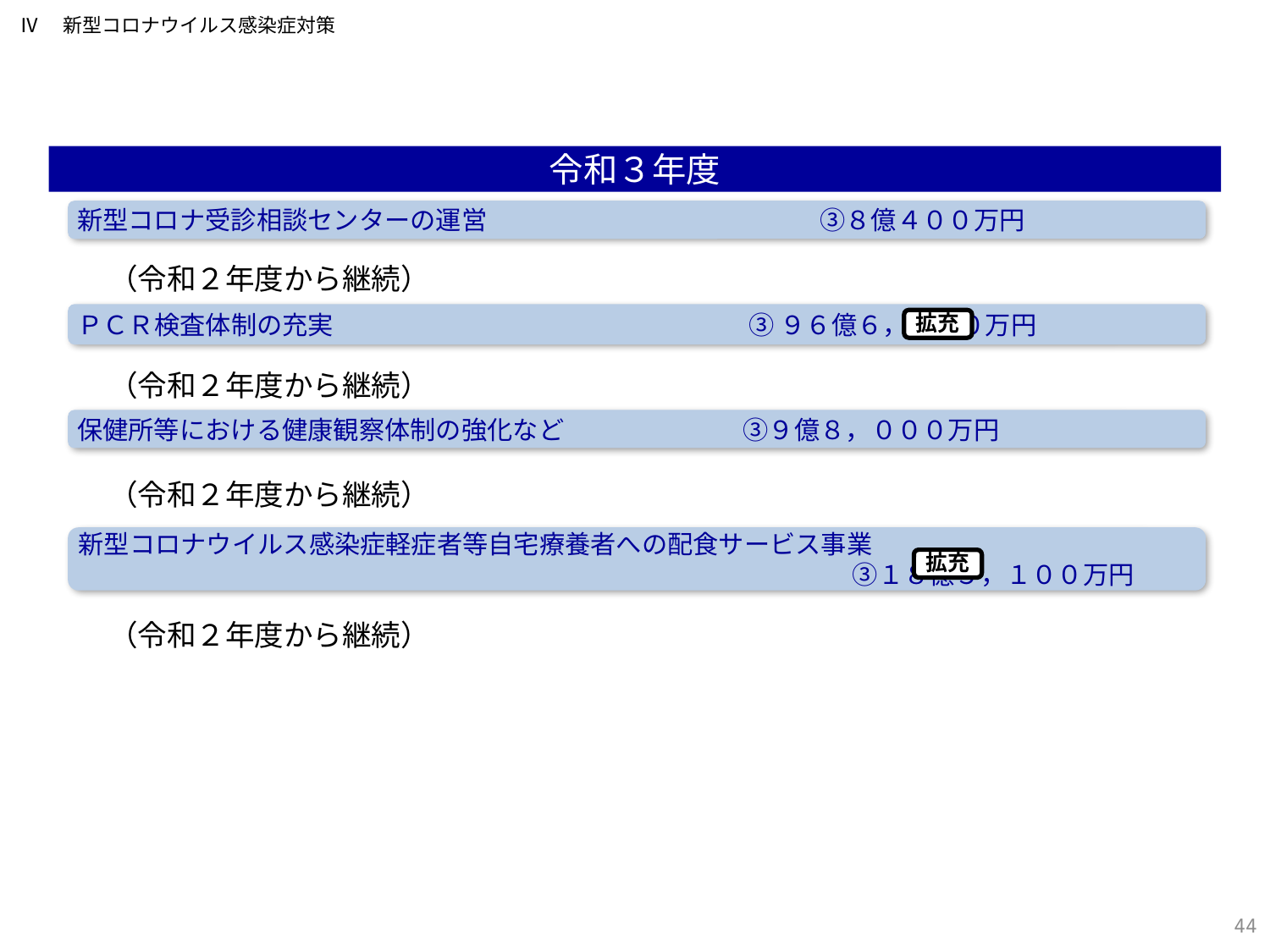

Ⅳ　新型コロナウイルス感染症対策
令和３年度
新型コロナ受診相談センターの運営　　　　　　　　　　　　　③８億４００万円
（令和２年度から継続）
ＰＣＲ検査体制の充実　　　　　　　　　　　　　　　 　③ ９６億６，８００万円
拡充

（令和２年度から継続）
保健所等における健康観察体制の強化など　　　　　　　③９億８，０００万円
（令和２年度から継続）
新型コロナウイルス感染症軽症者等自宅療養者への配食サービス事業
　　　　　　　　　　　　　　　　　　　　　　　　　　 　　　　③１８億５，１００万円
拡充
（令和２年度から継続）
44